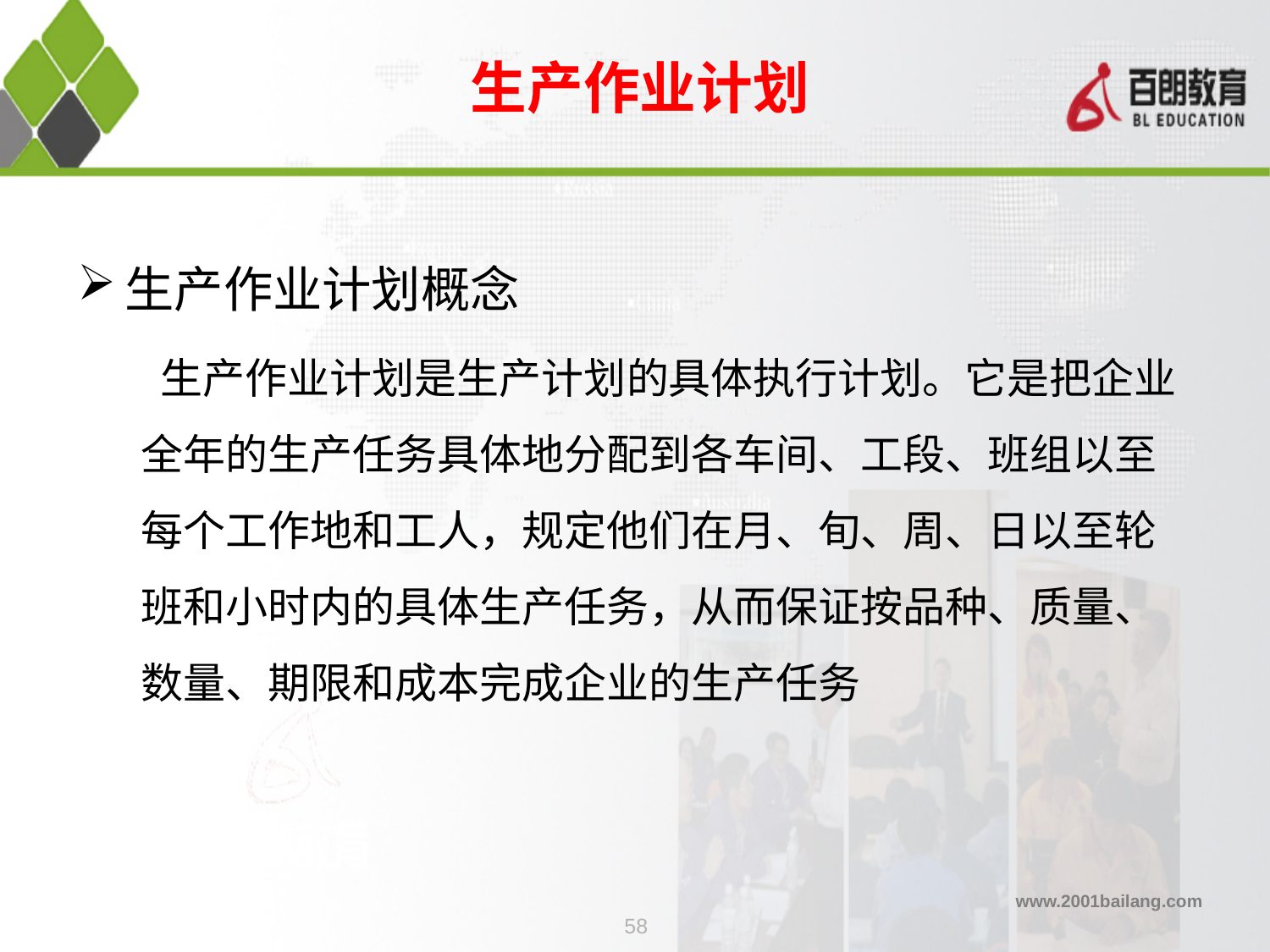

# 生产作业计划
生产作业计划概念
 生产作业计划是生产计划的具体执行计划。它是把企业全年的生产任务具体地分配到各车间、工段、班组以至每个工作地和工人，规定他们在月、旬、周、日以至轮班和小时内的具体生产任务，从而保证按品种、质量、数量、期限和成本完成企业的生产任务
58